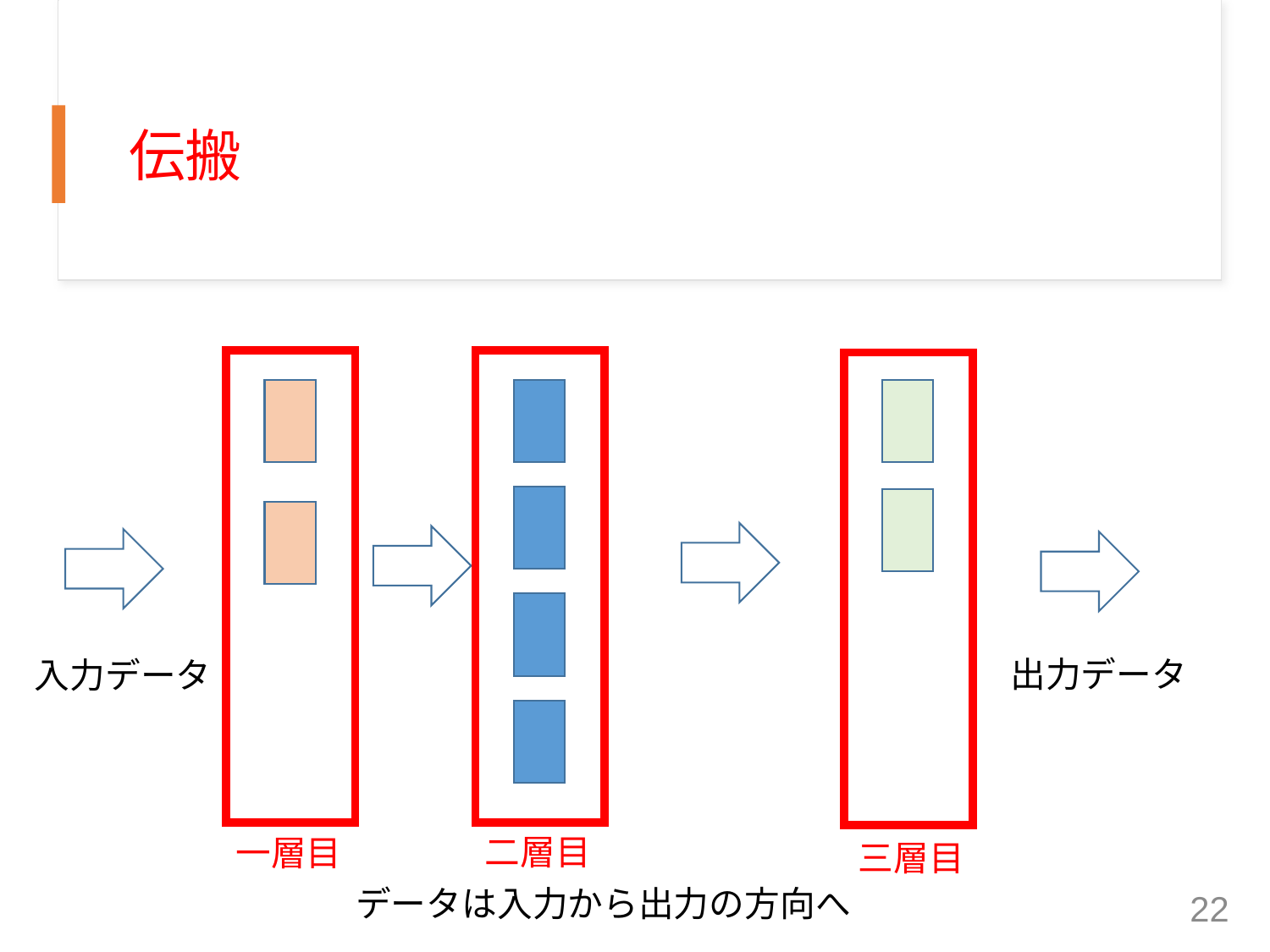

# 伝搬

出力データ
入力データ

二層目
一層目
三層目
データは入力から出力の方向へ
22